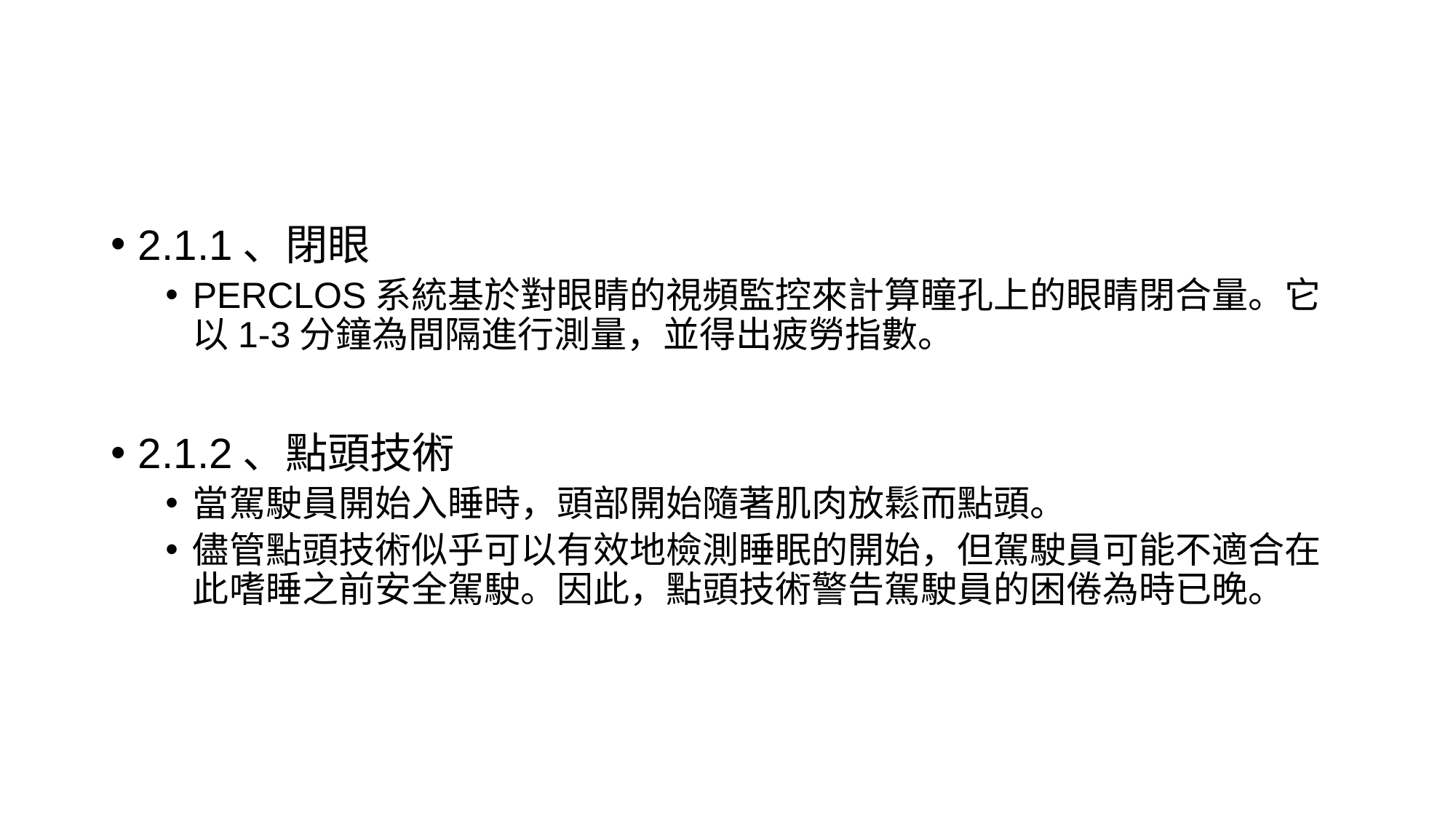

#
2.1.1、閉眼
PERCLOS系統基於對眼睛的視頻監控來計算瞳孔上的眼睛閉合量。它以1-3分鐘為間隔進行測量，並得出疲勞指數。

2.1.2、點頭技術
當駕駛員開始入睡時，頭部開始隨著肌肉放鬆而點頭。
儘管點頭技術似乎可以有效地檢測睡眠的開始，但駕駛員可能不適合在此嗜睡之前安全駕駛。因此，點頭技術警告駕駛員的困倦為時已晚。